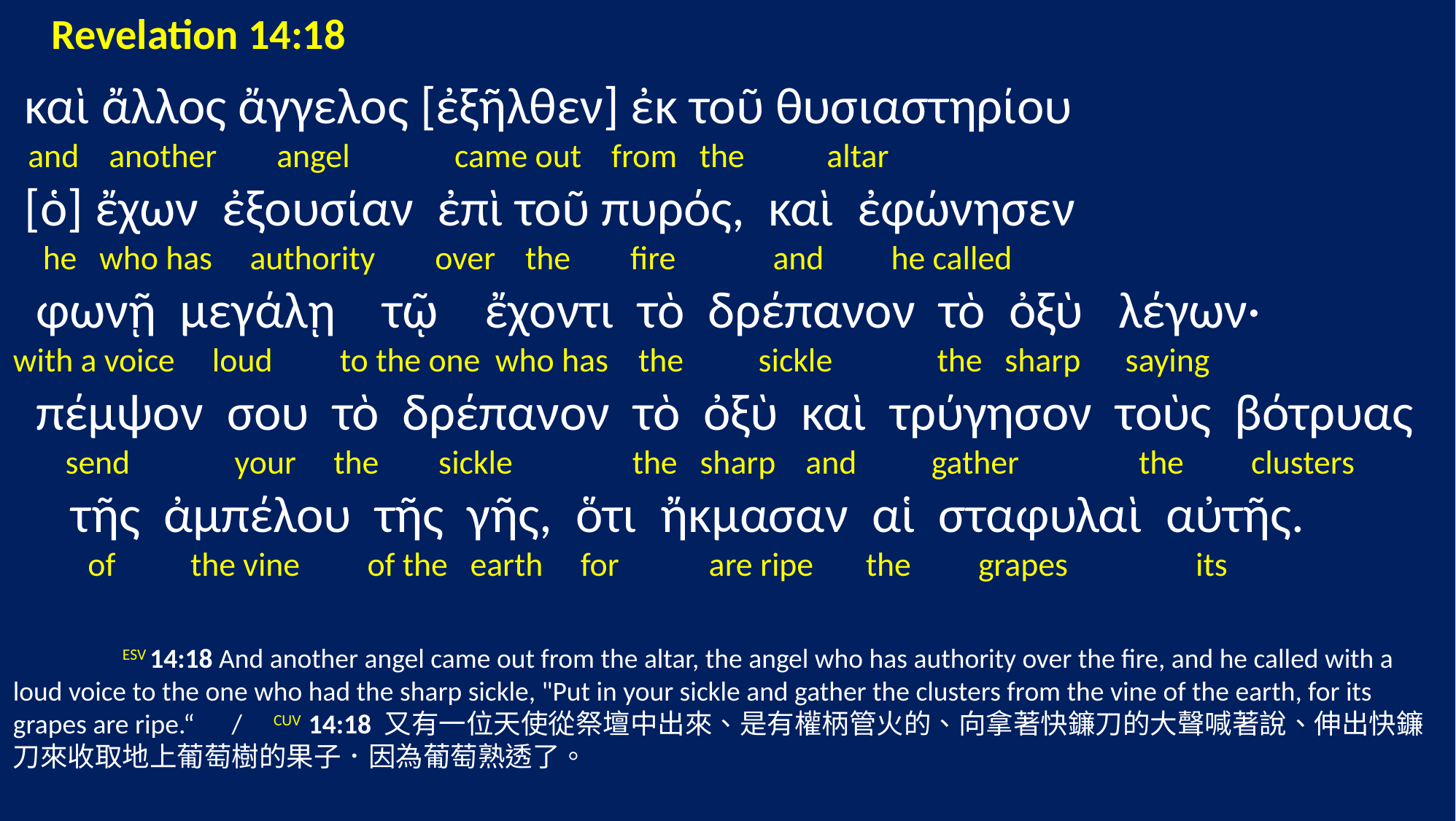

Revelation 14:18

 καὶ ἄλλος ἄγγελος [ἐξῆλθεν] ἐκ τοῦ θυσιαστηρίου
  and    another        angel              came out    from   the           altar
 [ὁ] ἔχων  ἐξουσίαν  ἐπὶ τοῦ πυρός,  καὶ  ἐφώνησεν
    he   who has     authority        over    the        fire             and         he called
  φωνῇ  μεγάλῃ    τῷ    ἔχοντι  τὸ  δρέπανον  τὸ  ὀξὺ   λέγων·
with a voice     loud         to the one  who has    the          sickle              the   sharp      saying
  πέμψον  σου  τὸ  δρέπανον  τὸ  ὀξὺ  καὶ  τρύγησον  τοὺς  βότρυας
       send              your     the        sickle                the   sharp    and          gather                the         clusters
     τῆς  ἀμπέλου  τῆς  γῆς,  ὅτι  ἤκμασαν  αἱ  σταφυλαὶ  αὐτῆς.
          of          the vine         of the   earth     for            are ripe       the         grapes                 its

	ESV 14:18 And another angel came out from the altar, the angel who has authority over the fire, and he called with a loud voice to the one who had the sharp sickle, "Put in your sickle and gather the clusters from the vine of the earth, for its grapes are ripe.“      /     CUV  14:18 又有一位天使從祭壇中出來、是有權柄管火的、向拿著快鐮刀的大聲喊著說、伸出快鐮刀來收取地上葡萄樹的果子．因為葡萄熟透了。